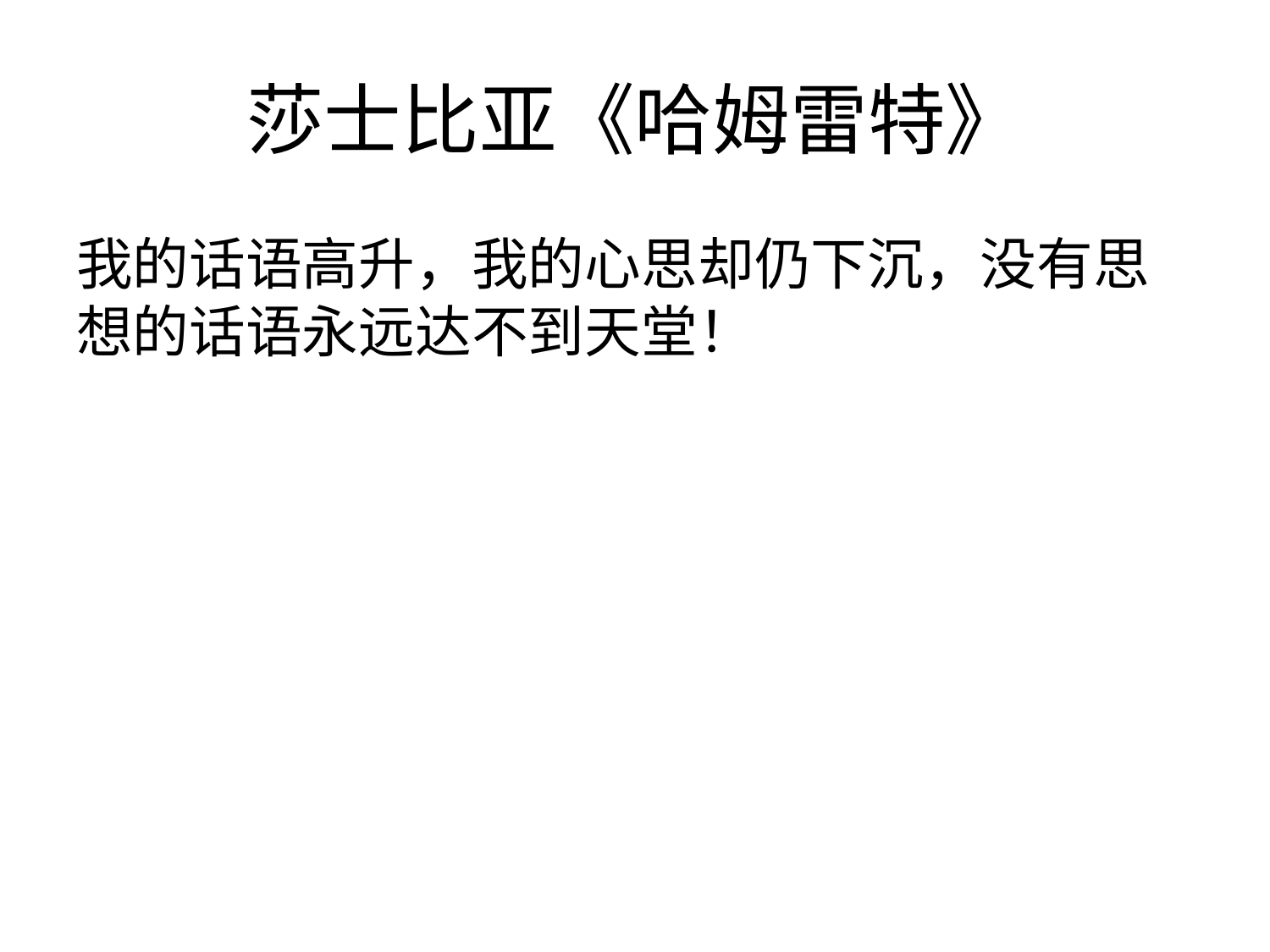

# 莎士比亚《哈姆雷特》
我的话语高升，我的心思却仍下沉，没有思想的话语永远达不到天堂！